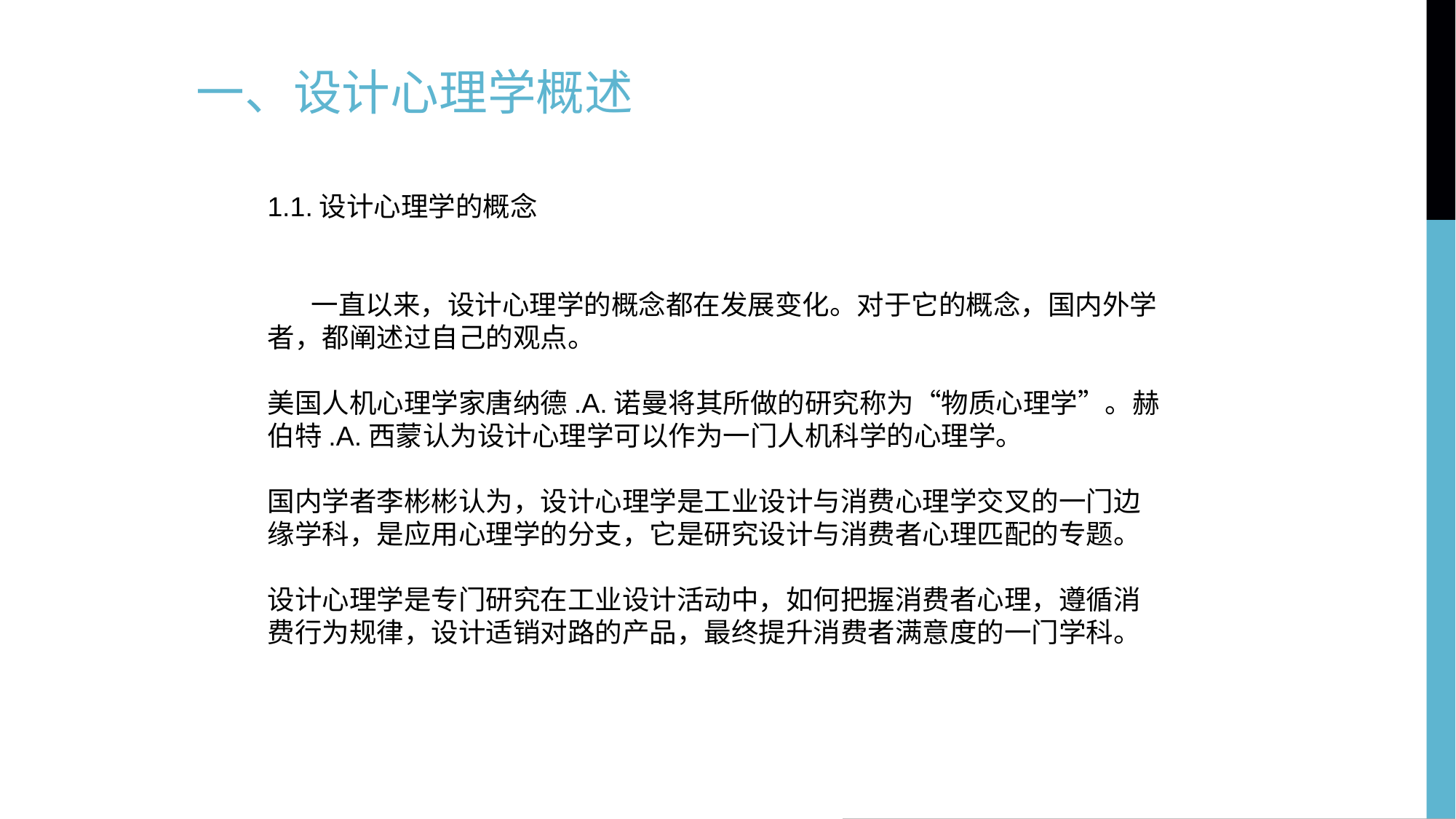

一、设计心理学概述
1.1.设计心理学的概念

      一直以来，设计心理学的概念都在发展变化。对于它的概念，国内外学者，都阐述过自己的观点。

美国人机心理学家唐纳德.A.诺曼将其所做的研究称为“物质心理学”。赫伯特.A.西蒙认为设计心理学可以作为一门人机科学的心理学。

国内学者李彬彬认为，设计心理学是工业设计与消费心理学交叉的一门边缘学科，是应用心理学的分支，它是研究设计与消费者心理匹配的专题。

设计心理学是专门研究在工业设计活动中，如何把握消费者心理，遵循消费行为规律，设计适销对路的产品，最终提升消费者满意度的一门学科。